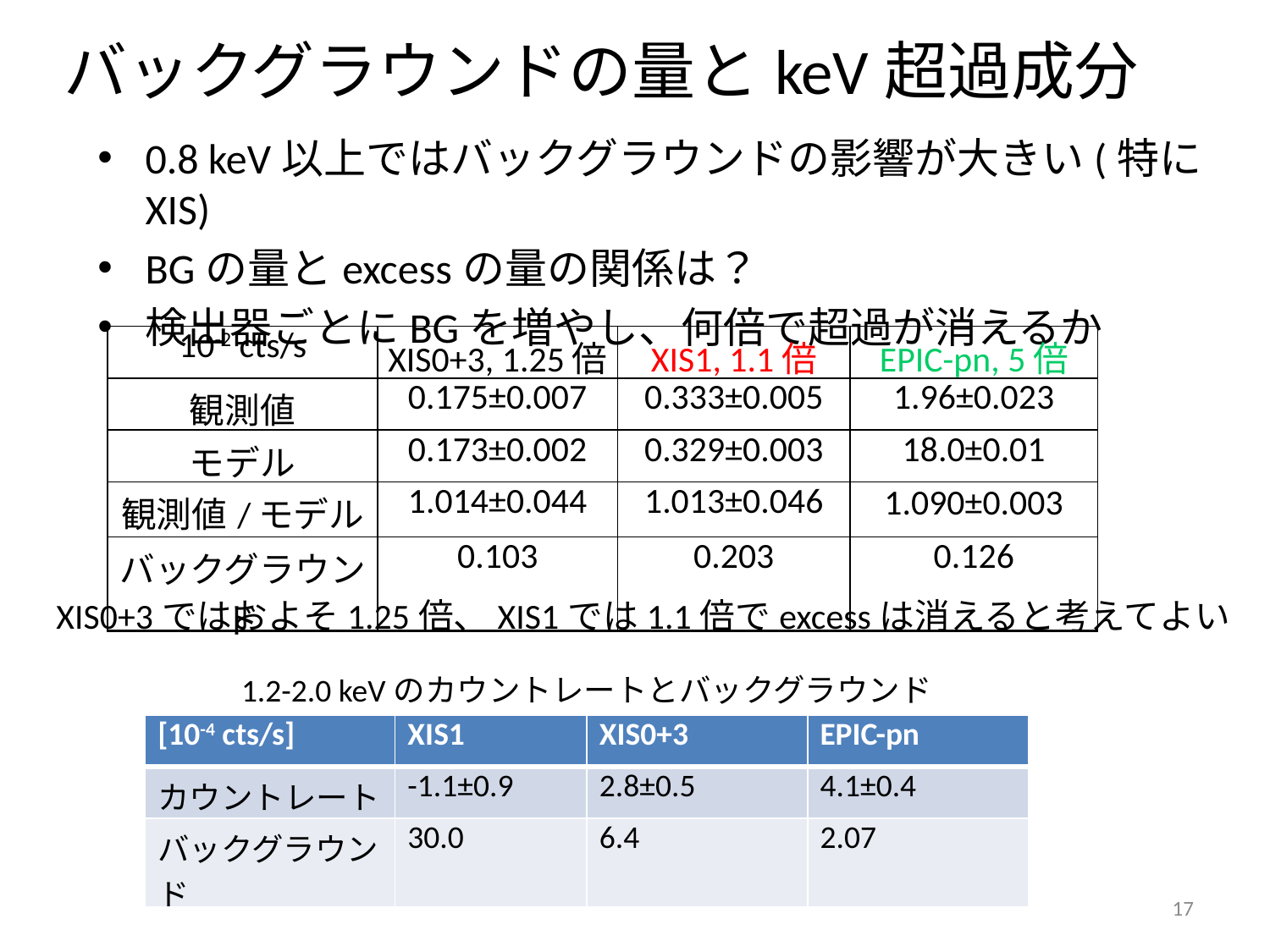

バックグラウンドの量とkeV超過成分
0.8 keV以上ではバックグラウンドの影響が大きい(特にXIS)
BGの量とexcessの量の関係は？
検出器ごとにBGを増やし、何倍で超過が消えるか
| 10-2 cts/s | XIS0+3, 1.25倍 | XIS1, 1.1倍 | EPIC-pn, 5倍 |
| --- | --- | --- | --- |
| 観測値 | 0.175±0.007 | 0.333±0.005 | 1.96±0.023 |
| モデル | 0.173±0.002 | 0.329±0.003 | 18.0±0.01 |
| 観測値/モデル | 1.014±0.044 | 1.013±0.046 | 1.090±0.003 |
| バックグラウンド | 0.103 | 0.203 | 0.126 |
XIS0+3ではおよそ1.25倍、XIS1では1.1倍でexcessは消えると考えてよい
1.2-2.0 keVのカウントレートとバックグラウンド
| [10-4 cts/s] | XIS1 | XIS0+3 | EPIC-pn |
| --- | --- | --- | --- |
| カウントレート | -1.1±0.9 | 2.8±0.5 | 4.1±0.4 |
| バックグラウンド | 30.0 | 6.4 | 2.07 |
17